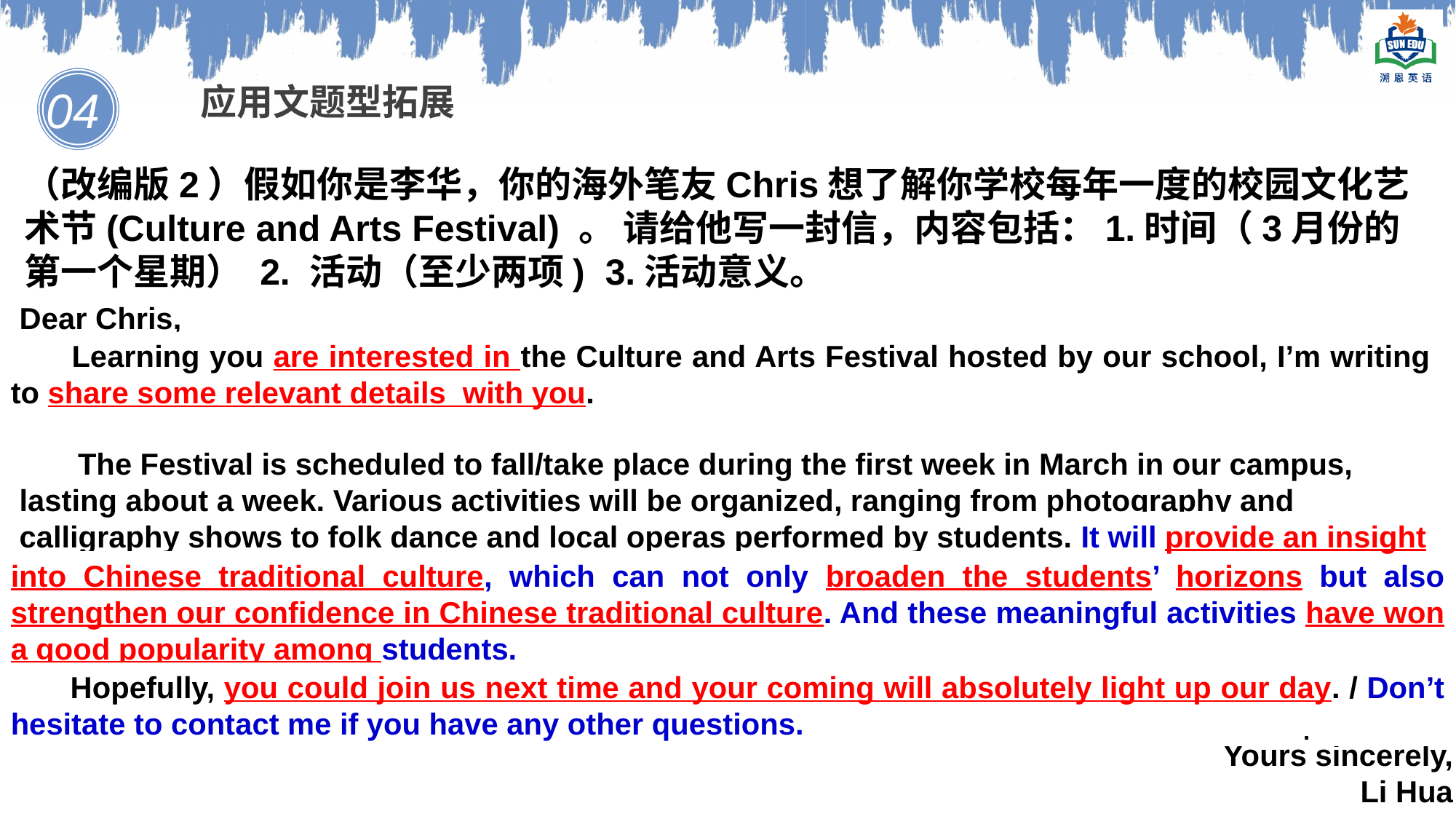

04
应用文题型拓展
（改编版2）假如你是李华，你的海外笔友Chris想了解你学校每年一度的校园文化艺术节(Culture and Arts Festival) 。 请给他写一封信，内容包括：1.时间（3月份的第一个星期） 2. 活动（至少两项)  3.活动意义。
Dear Chris,
        Learning /Knowing that the annual Culture and Arts Festival of our school is to be organized, I’m writing to extend/convey my earnest invitation for you to join us.

       The Festival is scheduled to fall/take place during the first week in March in our campus, lasting about a week. Various activities will be organized, ranging from photography and calligraphy shows to folk dance and local operas performed by students. It will expose the participants to Chinese traditional culture, which can not only broaden our horizons but also strengthen our confidence in Chinese culture.

     Hopefully, you could accept my invitation and I’m firmly convinced that the activity is bound to leave an unforgettable impression on you.
Yours sincerely,
Li Hua
   Learning you are interested in the Culture and Arts Festival hosted by our school, I’m writing to share some relevant details  with you.
It will provide an insight
into Chinese traditional culture, which can not only broaden the students’ horizons but also strengthen our confidence in Chinese traditional culture. And these meaningful activities have won a good popularity among students.
   Hopefully, you could join us next time and your coming will absolutely light up our day. / Don’t hesitate to contact me if you have any other questions.
.